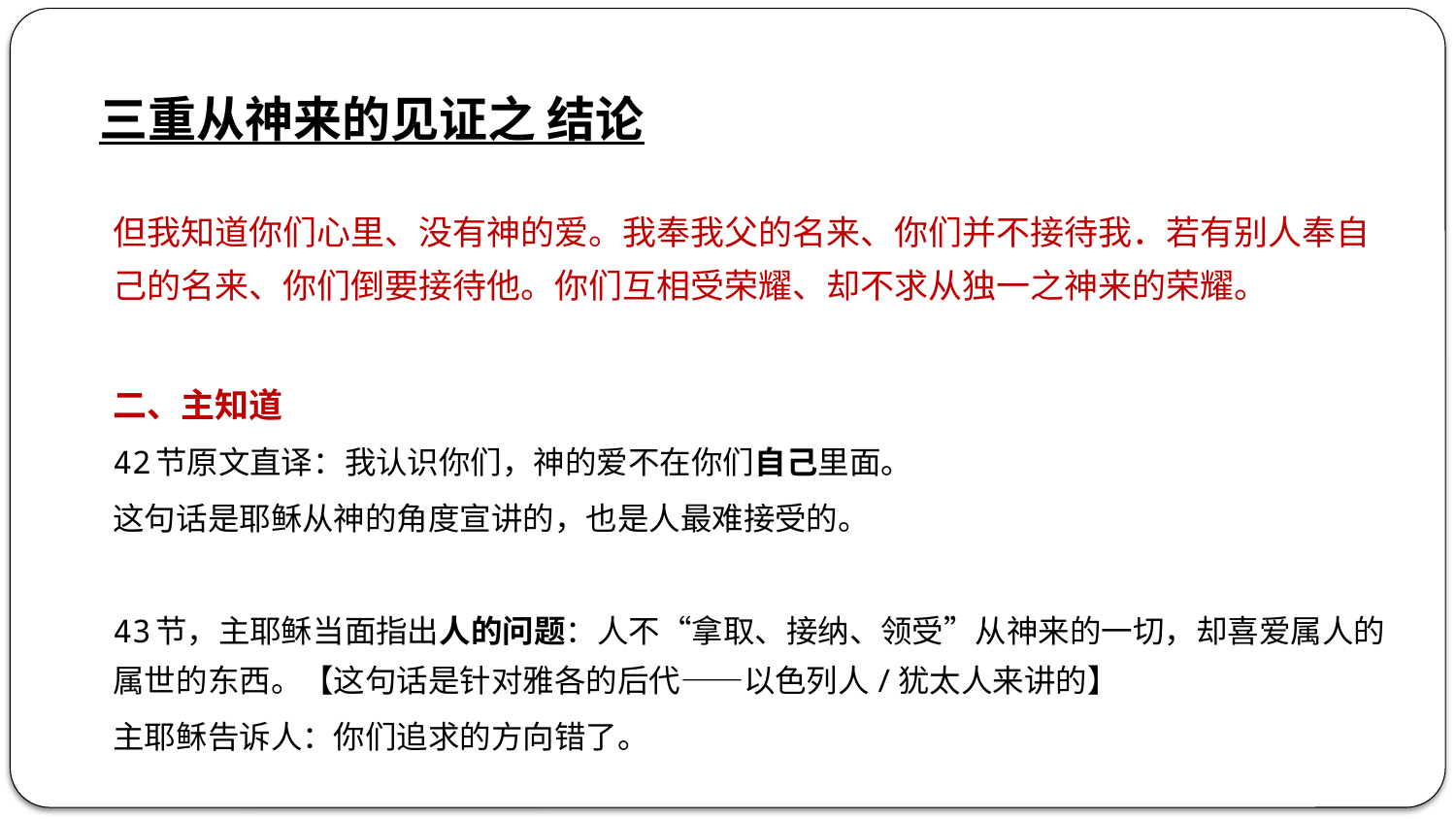

三重从神来的见证之 结论

但我知道你们心里、没有神的爱。我奉我父的名来、你们并不接待我．若有别人奉自己的名来、你们倒要接待他。你们互相受荣耀、却不求从独一之神来的荣耀。

二、主知道
42节原文直译：我认识你们，神的爱不在你们自己里面。
这句话是耶稣从神的角度宣讲的，也是人最难接受的。

43节，主耶稣当面指出人的问题：人不“拿取、接纳、领受”从神来的一切，却喜爱属人的属世的东西。【这句话是针对雅各的后代——以色列人/犹太人来讲的】
主耶稣告诉人：你们追求的方向错了。